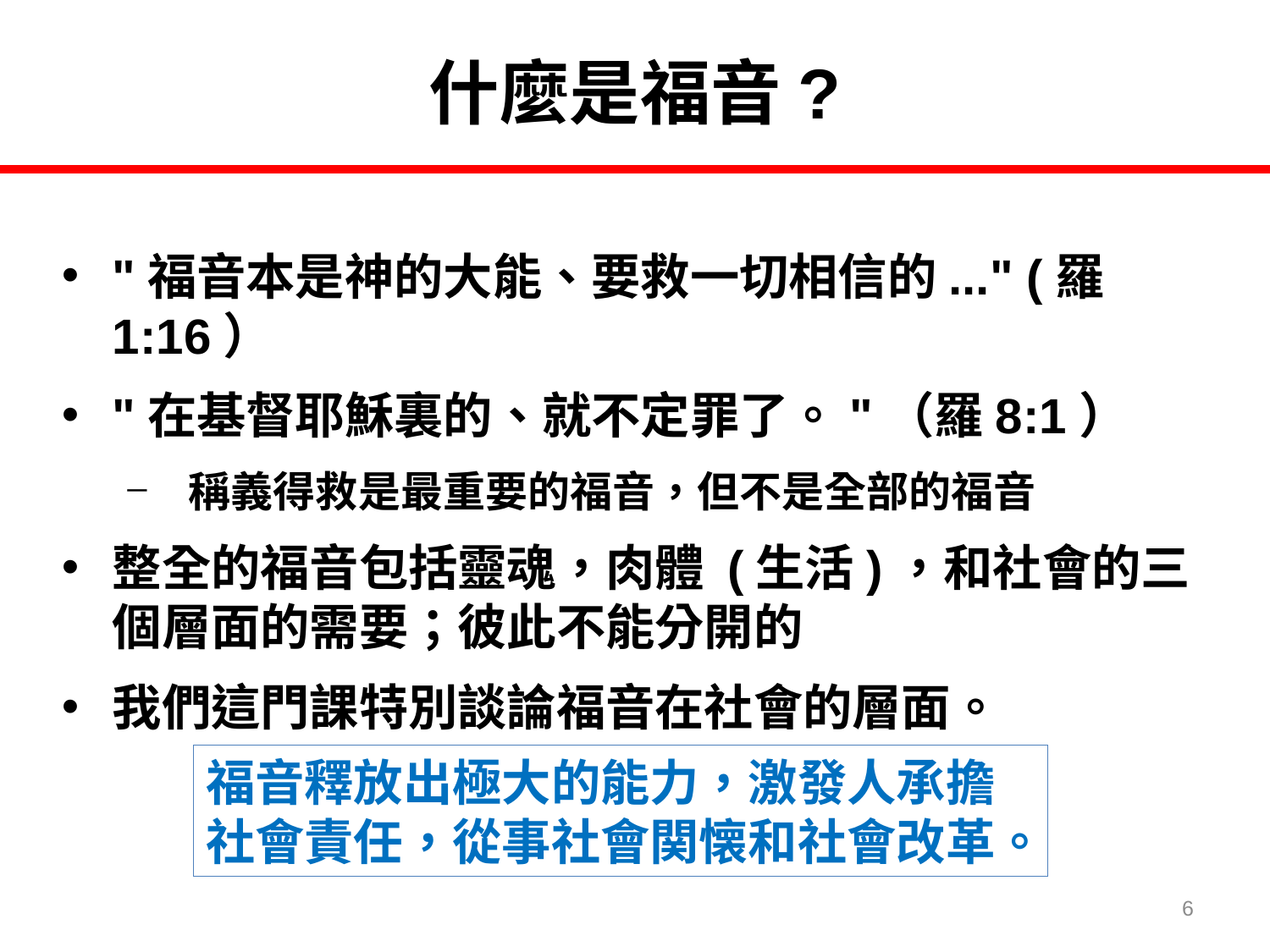

什麼是福音?
"福音本是神的大能、要救一切相信的..." (羅1:16）
"在基督耶穌裏的、就不定罪了。"（羅8:1）
稱義得救是最重要的福音，但不是全部的福音
整全的福音包括靈魂，肉體 (生活)，和社會的三個層面的需要；彼此不能分開的
我們這門課特別談論福音在社會的層面。
福音釋放出極大的能力，激發人承擔社會責任，從事社會関懐和社會改革。
6